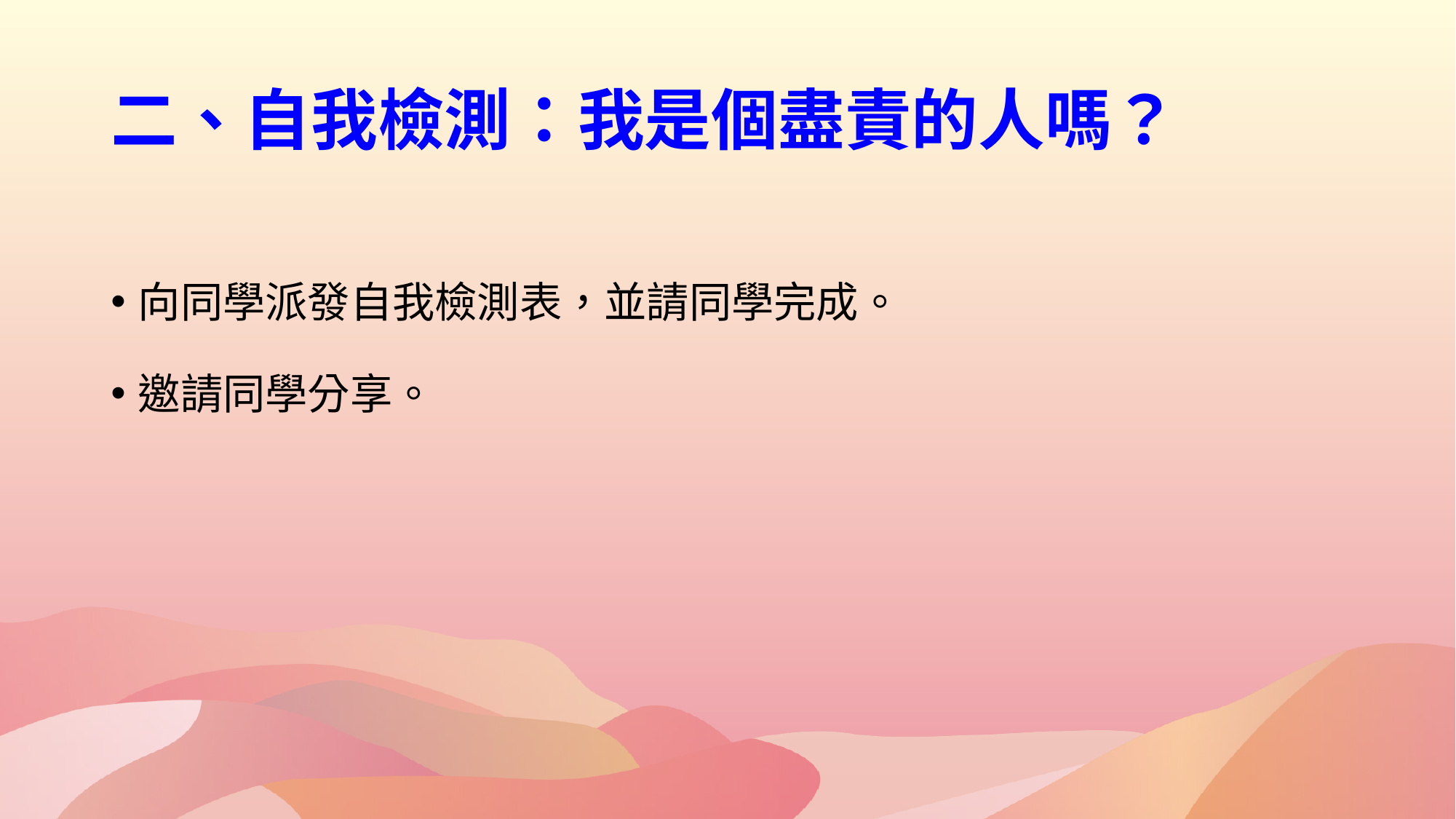

# 二、自我檢測：我是個盡責的人嗎？
向同學派發自我檢測表，並請同學完成。
邀請同學分享。